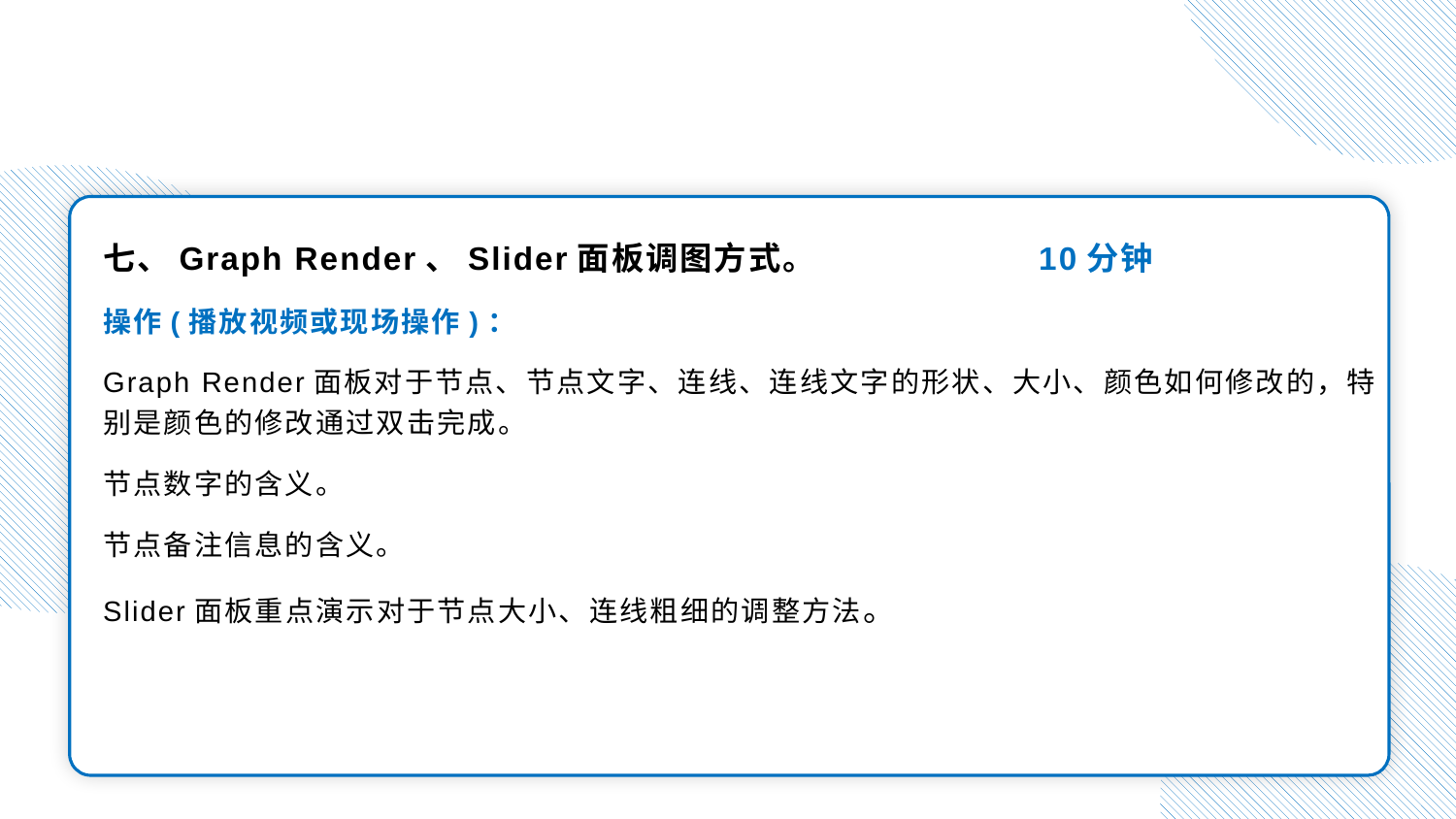

七、Graph Render、Slider面板调图方式。                       10分钟
操作(播放视频或现场操作)：
Graph Render面板对于节点、节点文字、连线、连线文字的形状、大小、颜色如何修改的，特别是颜色的修改通过双击完成。
节点数字的含义。
节点备注信息的含义。
Slider面板重点演示对于节点大小、连线粗细的调整方法。